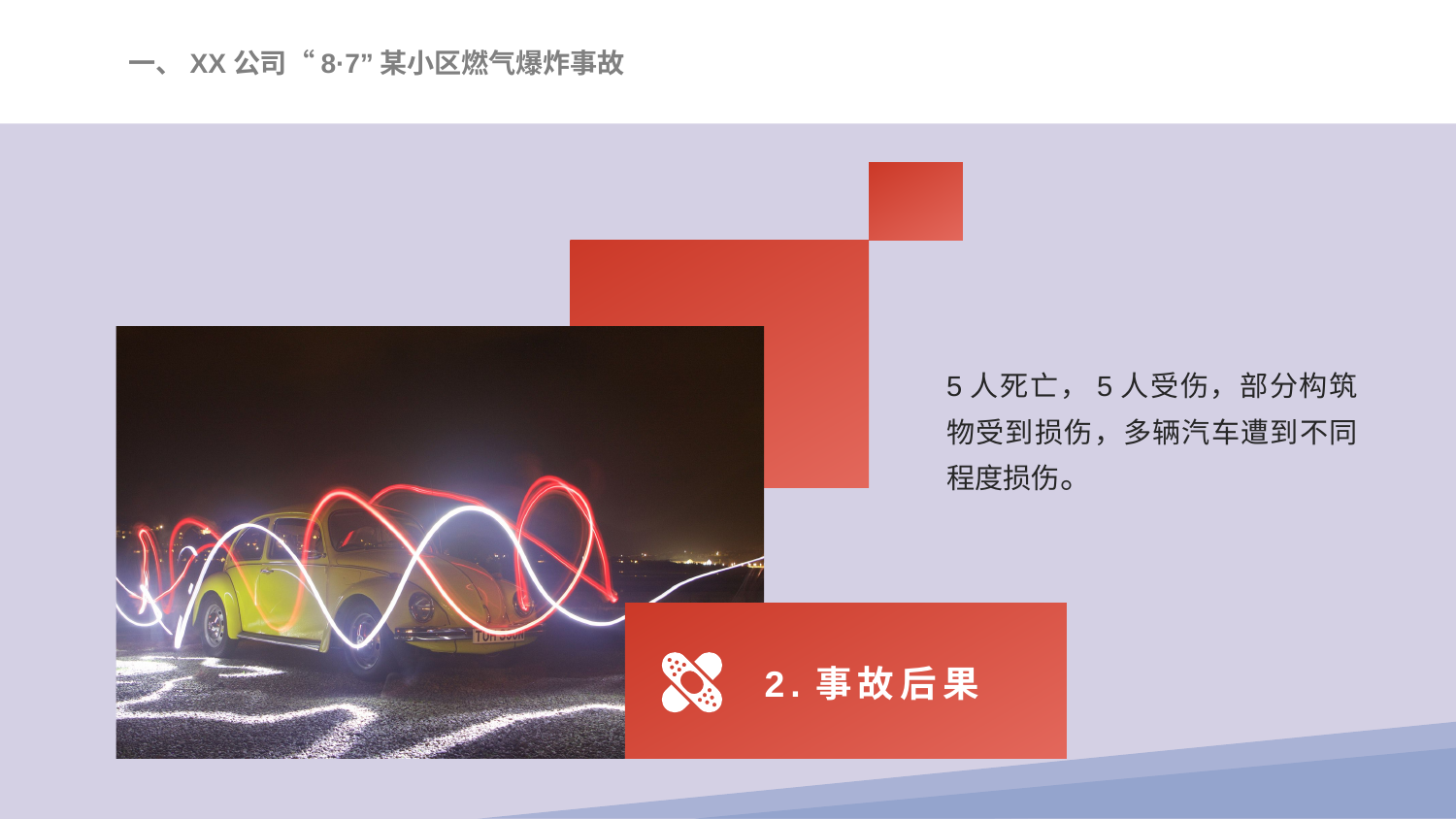

一、XX公司“8·7”某小区燃气爆炸事故

5人死亡，5人受伤，部分构筑物受到损伤，多辆汽车遭到不同程度损伤。

2.事故后果